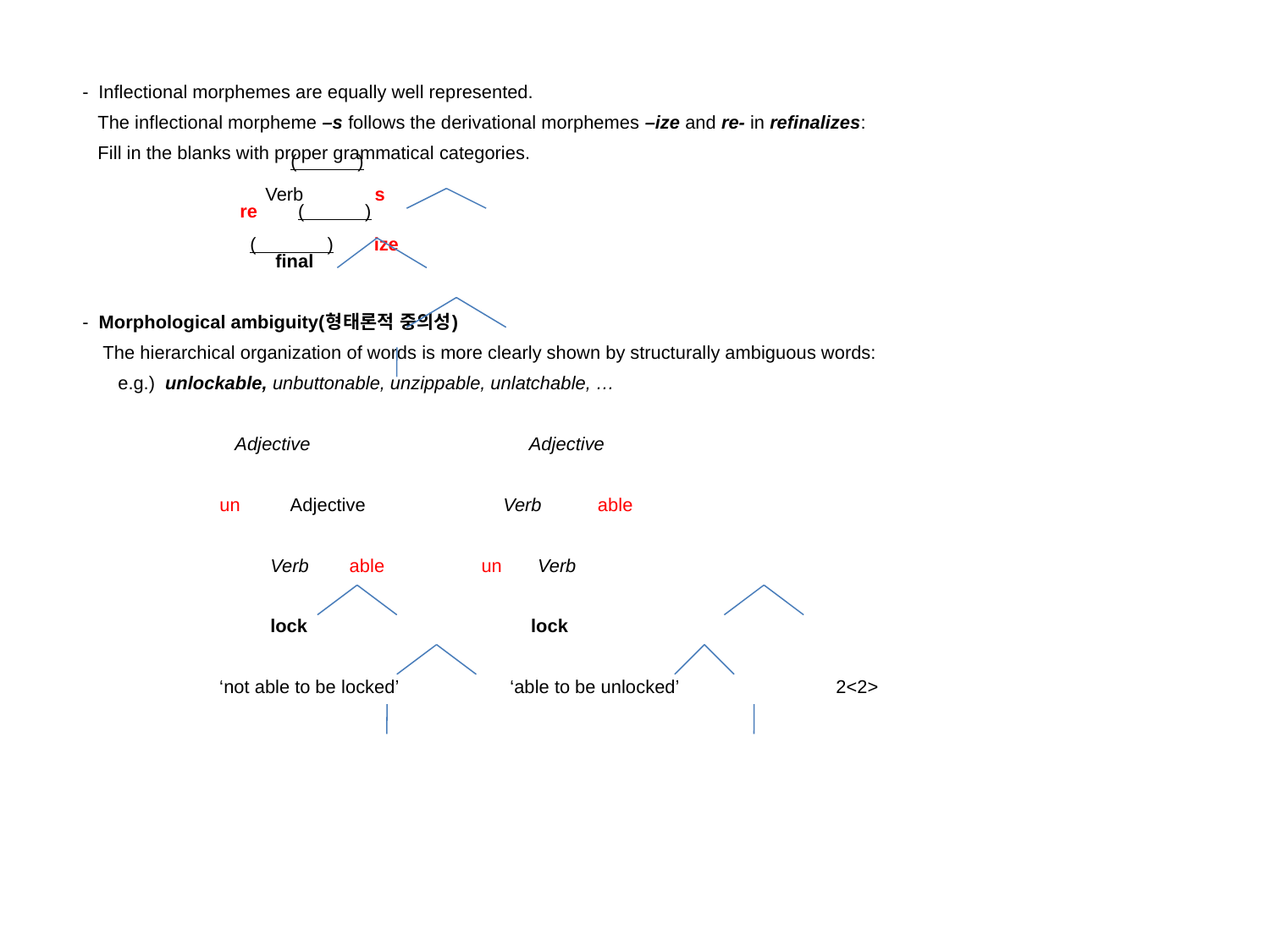

-  Inflectional morphemes are equally well represented.
     The inflectional morpheme –s follows the derivational morphemes –ize and re- in refinalizes:
     Fill in the blanks with proper grammatical categories.
                                           (            )

                                      Verb              s

                                 re        (            )

                                   (              )        ize

                                        final

  -  Morphological ambiguity(형태론적 중의성)
      The hierarchical organization of words is more clearly shown by structurally ambiguous words:
         e.g.)  unlockable, unbuttonable, unzippable, unlatchable, …

                                Adjective                                           Adjective

                             un          Adjective                           Verb           able

                                       Verb        able                   un       Verb

                                       lock                                            lock

                             ‘not able to be locked’                      ‘able to be unlocked’                               2<2>